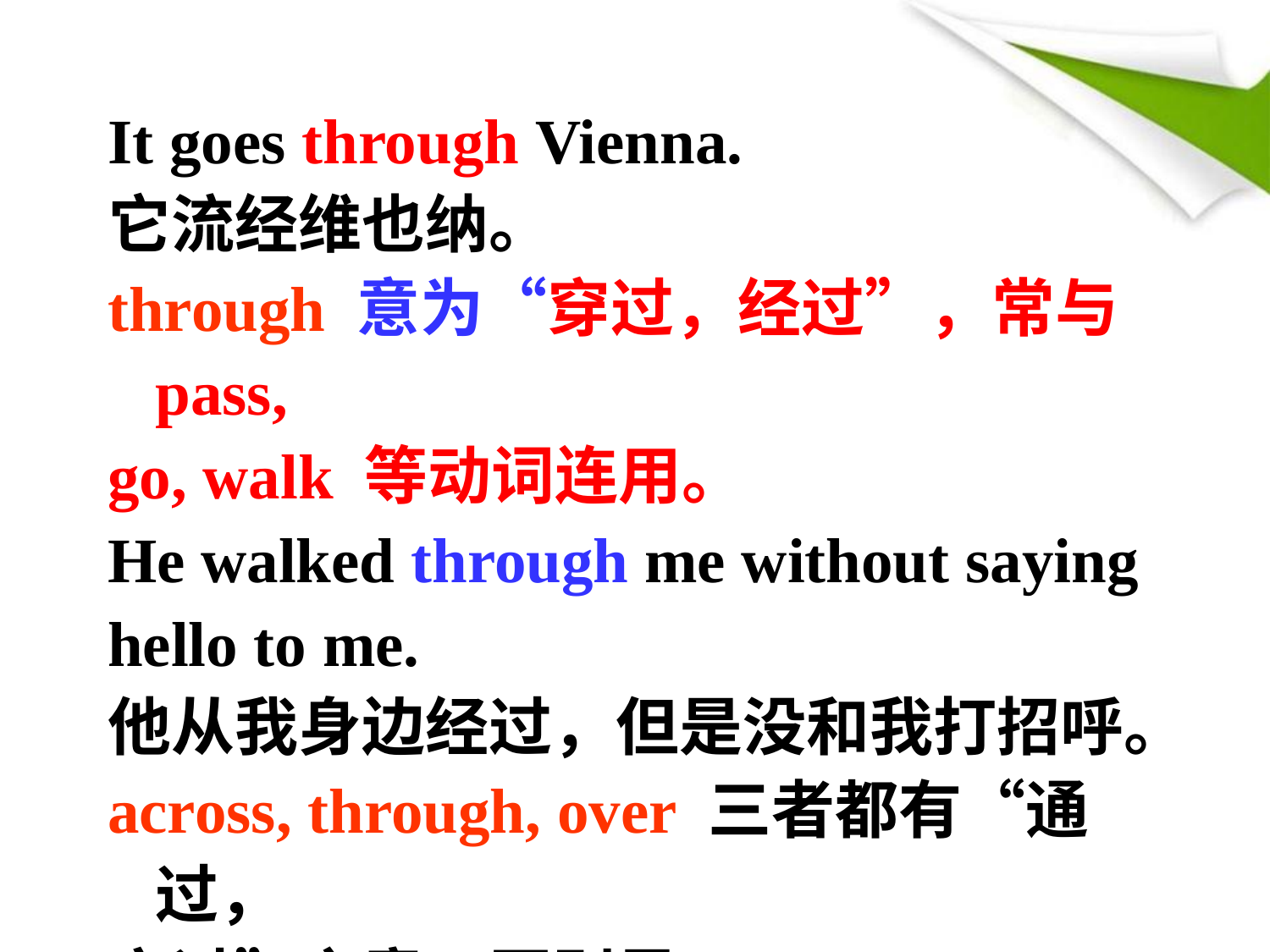

It goes through Vienna.
它流经维也纳。
through 意为“穿过，经过”，常与pass,
go, walk 等动词连用。
He walked through me without saying
hello to me.
他从我身边经过，但是没和我打招呼。
across, through, over 三者都有“通过，
穿过”之意。区别是：